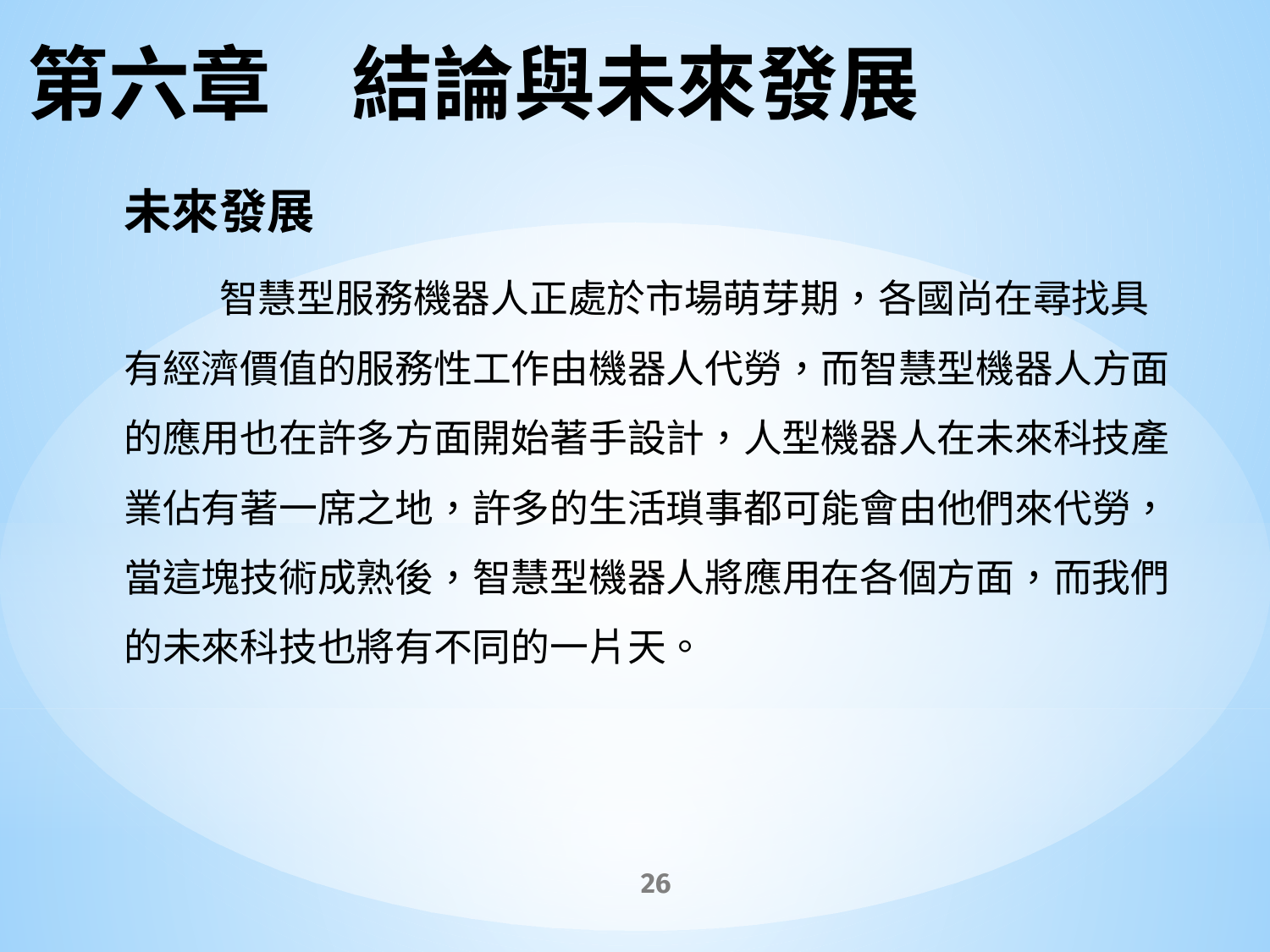

# 第六章　結論與未來發展
未來發展
 　　智慧型服務機器人正處於市場萌芽期，各國尚在尋找具有經濟價值的服務性工作由機器人代勞，而智慧型機器人方面的應用也在許多方面開始著手設計，人型機器人在未來科技產業佔有著一席之地，許多的生活瑣事都可能會由他們來代勞，當這塊技術成熟後，智慧型機器人將應用在各個方面，而我們的未來科技也將有不同的一片天。
26